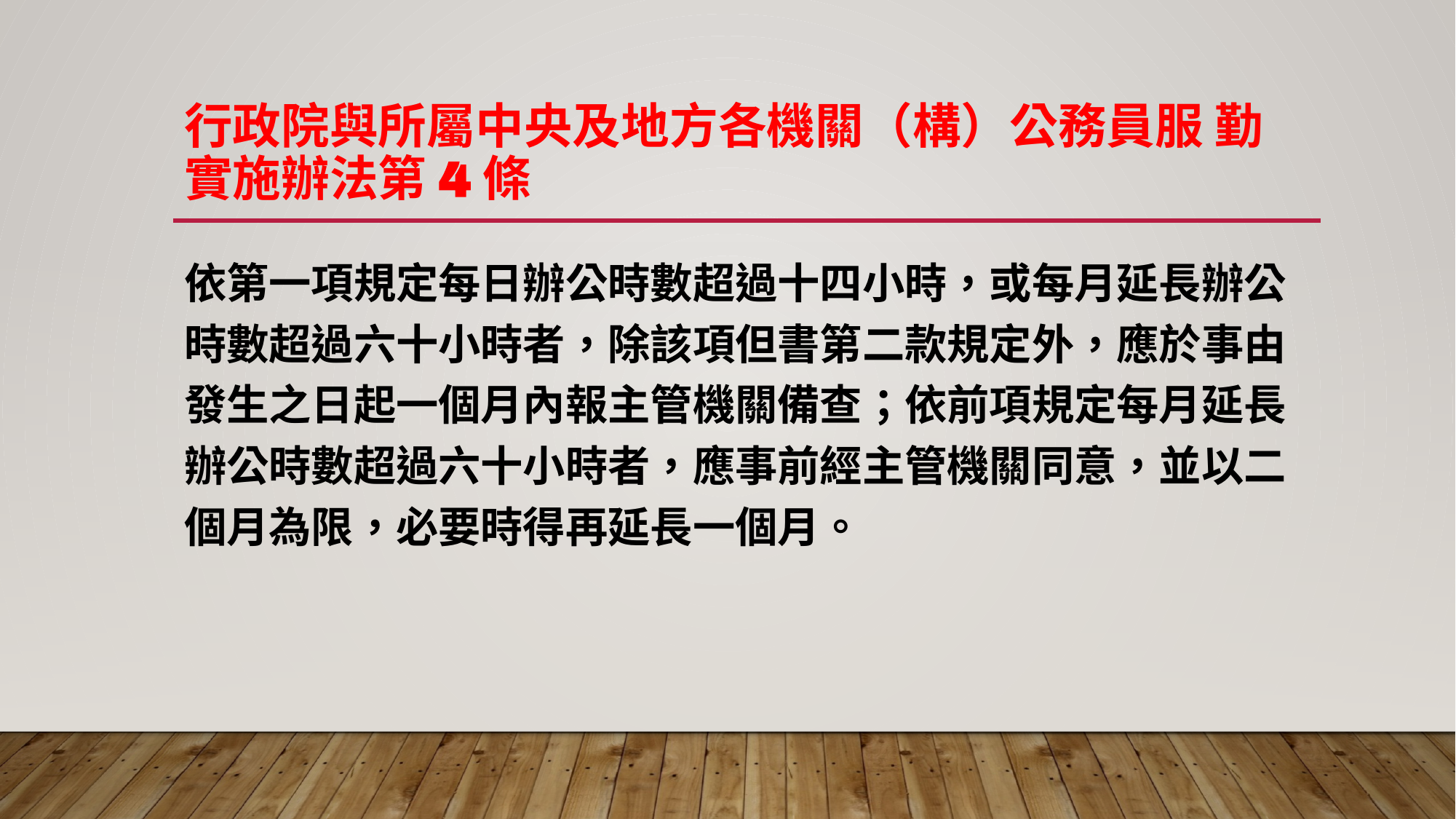

# 行政院與所屬中央及地方各機關（構）公務員服 勤實施辦法第4條
依第一項規定每日辦公時數超過十四小時，或每月延長辦公時數超過六十小時者，除該項但書第二款規定外，應於事由發生之日起一個月內報主管機關備查；依前項規定每月延長辦公時數超過六十小時者，應事前經主管機關同意，並以二個月為限，必要時得再延長一個月。